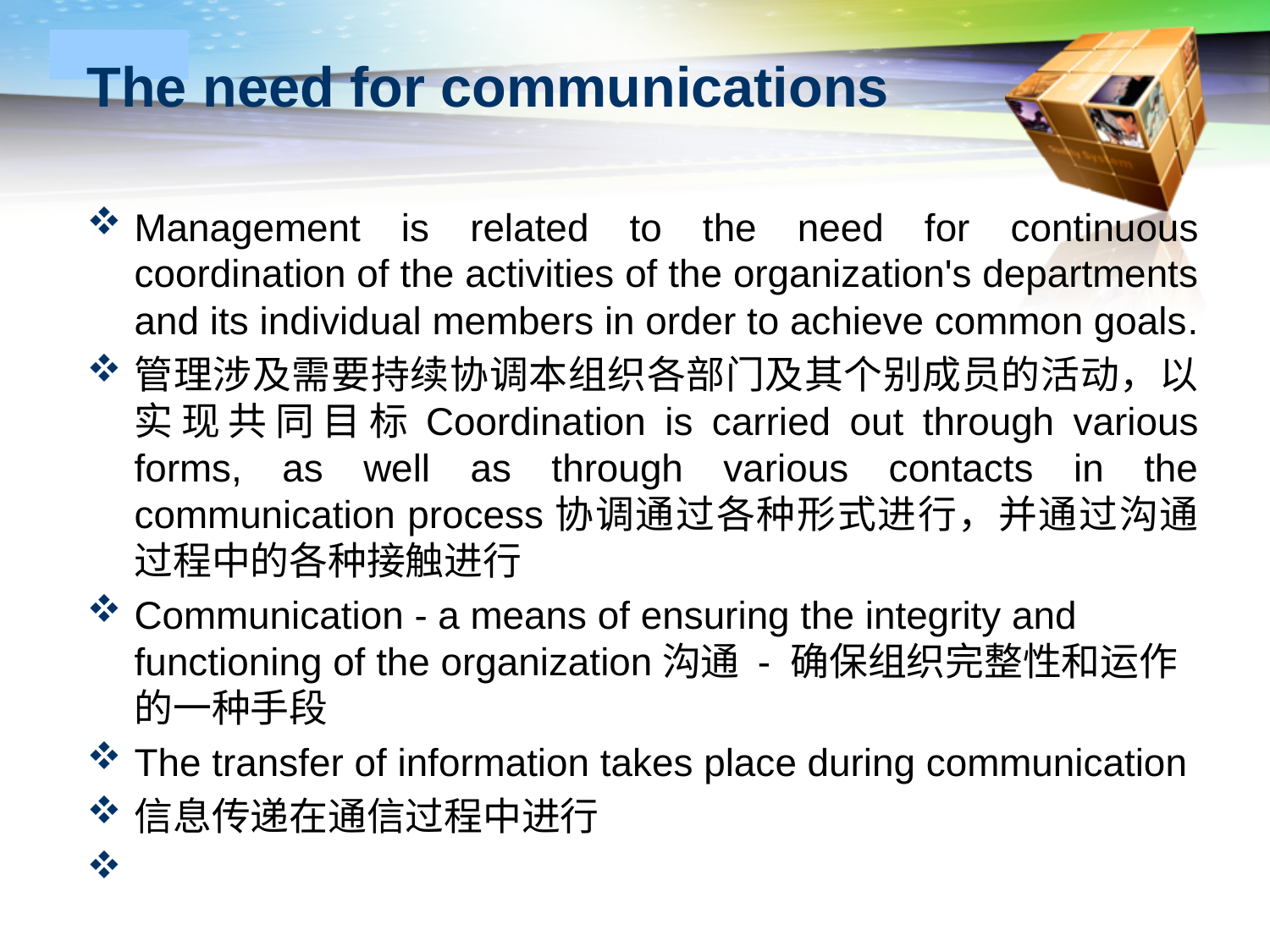

# The need for communications

Management is related to the need for continuous coordination of the activities of the organization's departments and its individual members in order to achieve common goals.
管理涉及需要持续协调本组织各部门及其个别成员的活动，以实现共同目标Coordination is carried out through various forms, as well as through various contacts in the communication process协调通过各种形式进行，并通过沟通过程中的各种接触进行
Communication - a means of ensuring the integrity and functioning of the organization沟通 - 确保组织完整性和运作的一种手段
The transfer of information takes place during communication
信息传递在通信过程中进行